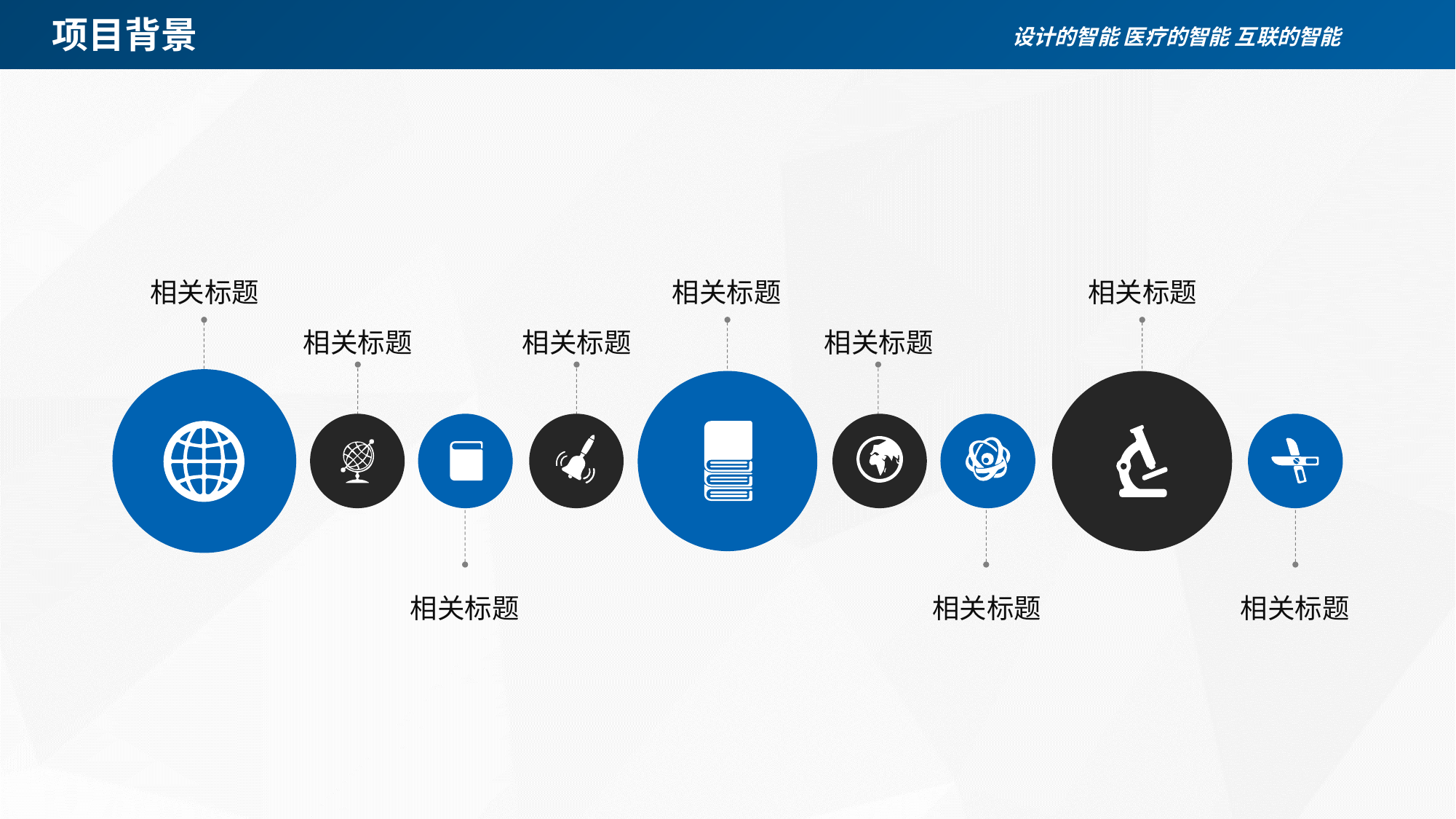

项目背景
设计的智能 医疗的智能 互联的智能
相关标题
相关标题
相关标题

相关标题
相关标题
相关标题

相关标题
相关标题
相关标题